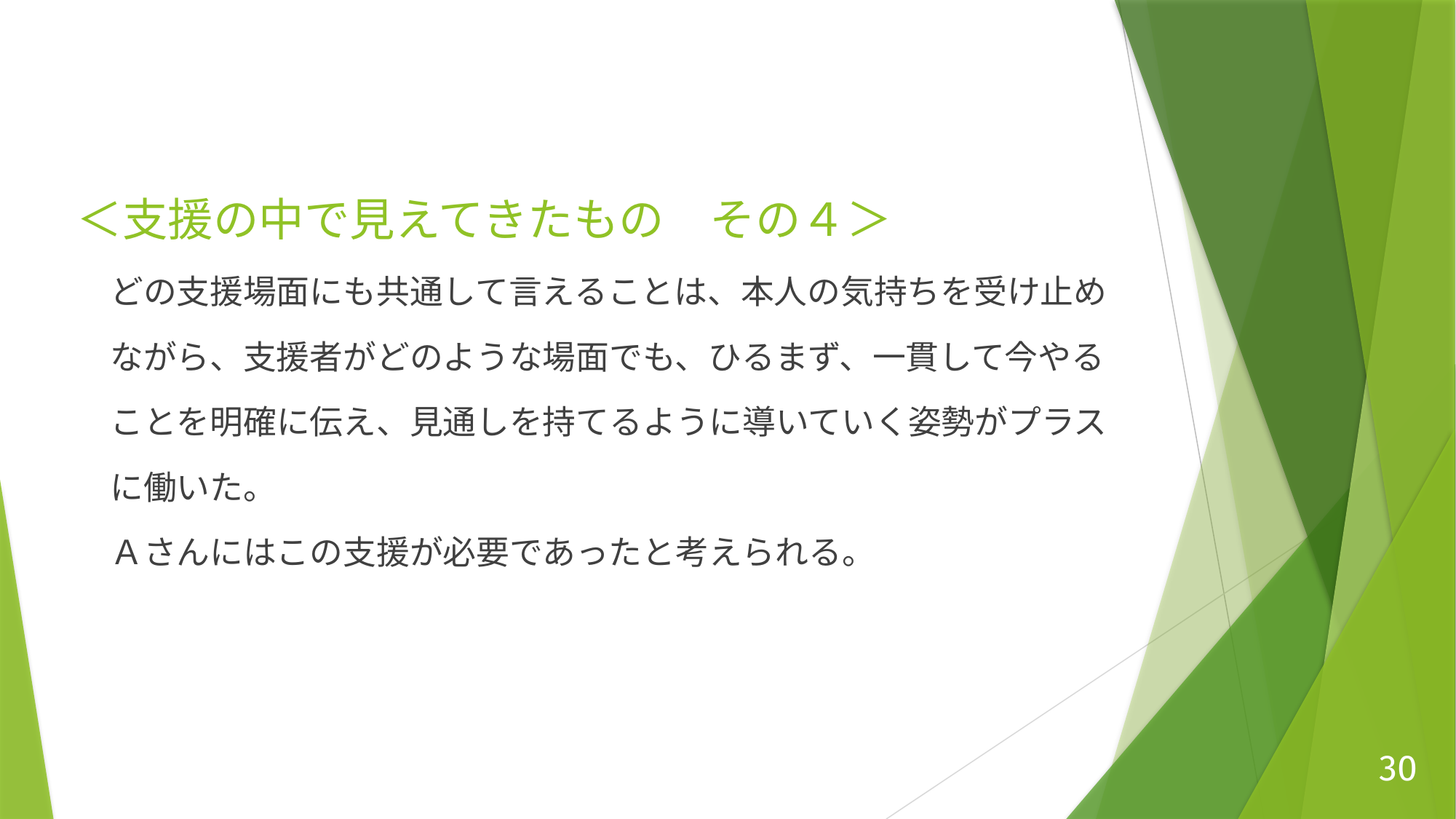

＜支援の中で見えてきたもの　その４＞
　どの支援場面にも共通して言えることは、本人の気持ちを受け止め
　ながら、支援者がどのような場面でも、ひるまず、一貫して今やる
　ことを明確に伝え、見通しを持てるように導いていく姿勢がプラス
　に働いた。
　Ａさんにはこの支援が必要であったと考えられる。
30